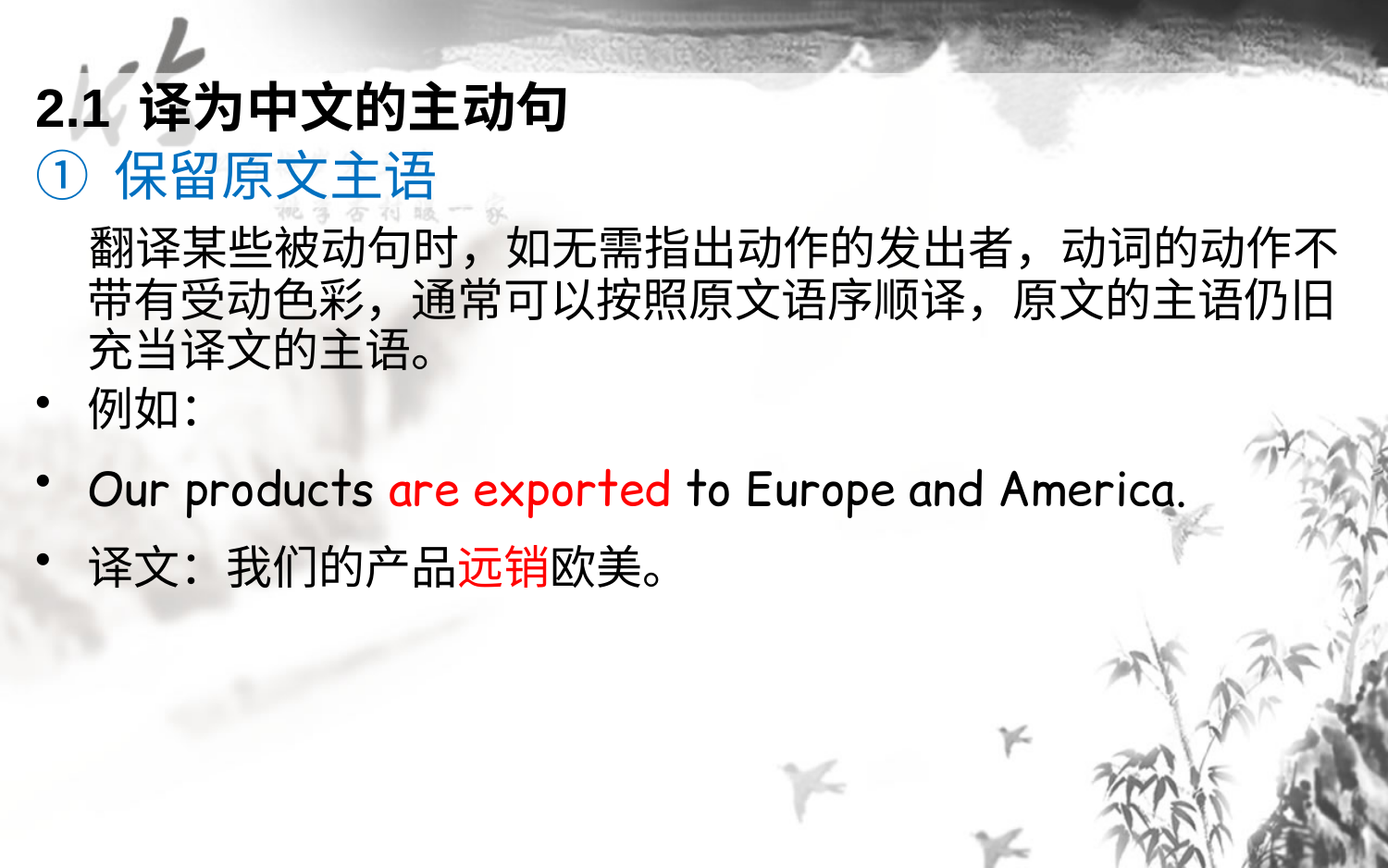

2.1 译为中文的主动句
① 保留原文主语
    翻译某些被动句时，如无需指出动作的发出者，动词的动作不带有受动色彩，通常可以按照原文语序顺译，原文的主语仍旧充当译文的主语。
例如：
Our products are exported to Europe and America.
译文：我们的产品远销欧美。